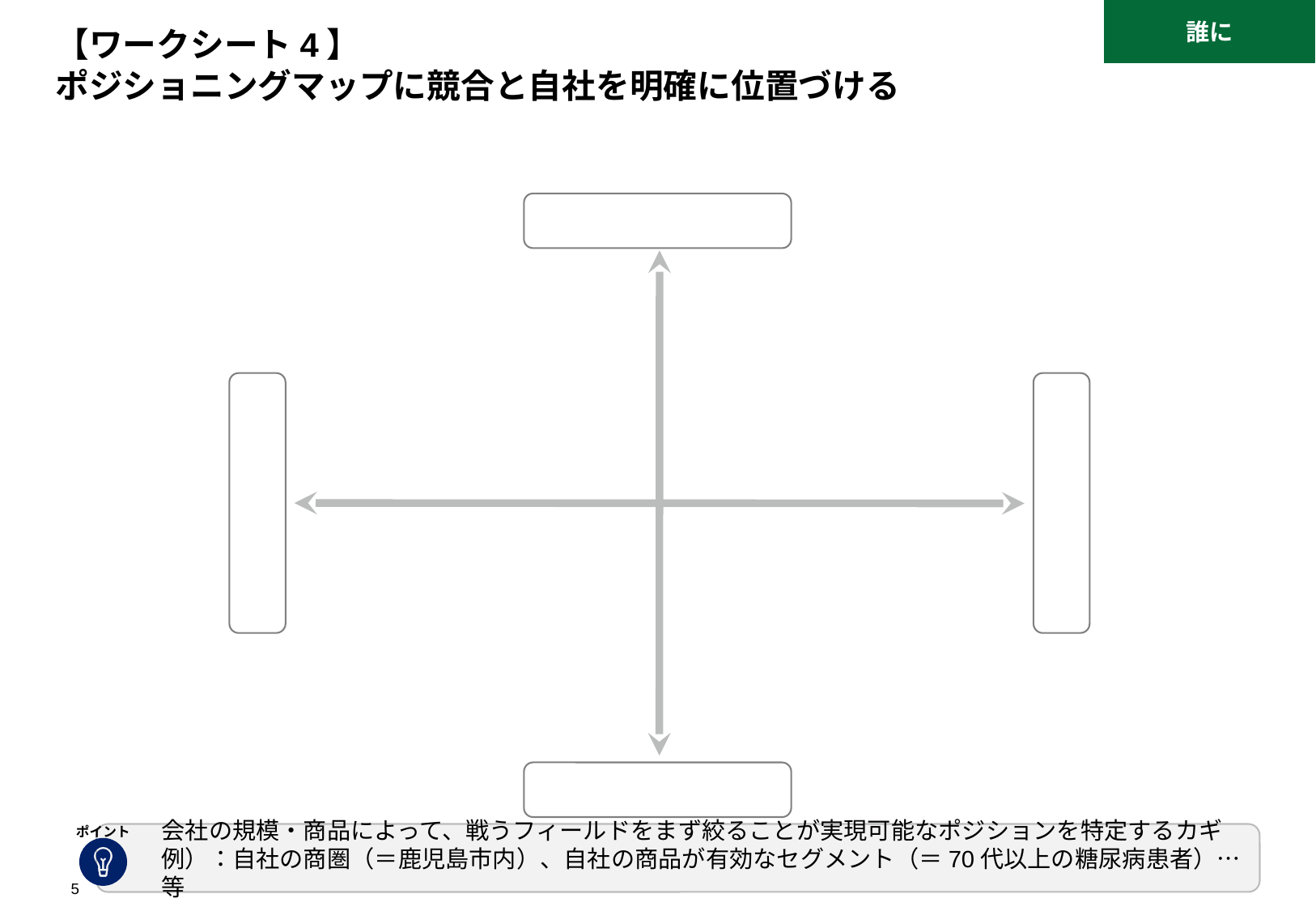

誰に
# 【ワークシート4】 ポジショニングマップに競合と自社を明確に位置づける

ポイント
会社の規模・商品によって、戦うフィールドをまず絞ることが実現可能なポジションを特定するカギ
例）：自社の商圏（＝鹿児島市内）、自社の商品が有効なセグメント（＝70代以上の糖尿病患者）…等

5